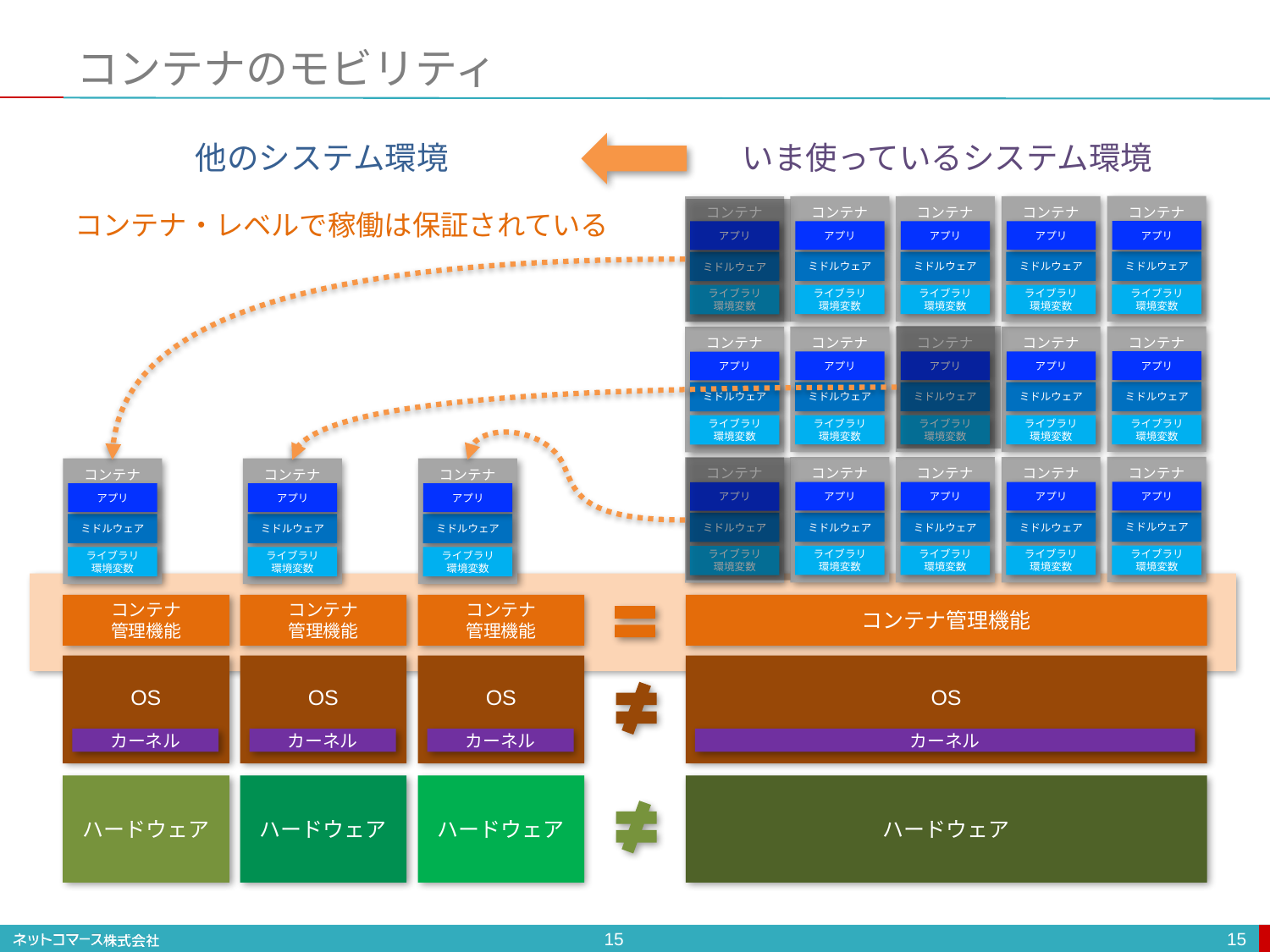

# コンテナのモビリティ
他のシステム環境
いま使っているシステム環境

コンテナ
アプリ
ミドルウェア
ライブラリ
環境変数

コンテナ
アプリ
ミドルウェア
ライブラリ
環境変数

コンテナ
アプリ
ミドルウェア
ライブラリ
環境変数

コンテナ
アプリ
ミドルウェア
ライブラリ
環境変数

コンテナ
アプリ
ミドルウェア
ライブラリ
環境変数

コンテナ・レベルで稼働は保証されている

コンテナ
アプリ
ミドルウェア
ライブラリ
環境変数

コンテナ
アプリ
ミドルウェア
ライブラリ
環境変数

コンテナ
アプリ
ミドルウェア
ライブラリ
環境変数

コンテナ
アプリ
ミドルウェア
ライブラリ
環境変数

コンテナ
アプリ
ミドルウェア
ライブラリ
環境変数

コンテナ
アプリ
ミドルウェア
ライブラリ
環境変数

コンテナ
アプリ
ミドルウェア
ライブラリ
環境変数

コンテナ
アプリ
ミドルウェア
ライブラリ
環境変数

コンテナ
アプリ
ミドルウェア
ライブラリ
環境変数

コンテナ
アプリ
ミドルウェア
ライブラリ
環境変数

コンテナ
アプリ
ミドルウェア
ライブラリ
環境変数

コンテナ
アプリ
ミドルウェア
ライブラリ
環境変数

コンテナ
アプリ
ミドルウェア
ライブラリ
環境変数

コンテナ
管理機能
コンテナ
管理機能
コンテナ
管理機能
コンテナ管理機能

OS

OS

OS

OS

カーネル
カーネル
カーネル
カーネル
ハードウェア
ハードウェア
ハードウェア
ハードウェア

15
15